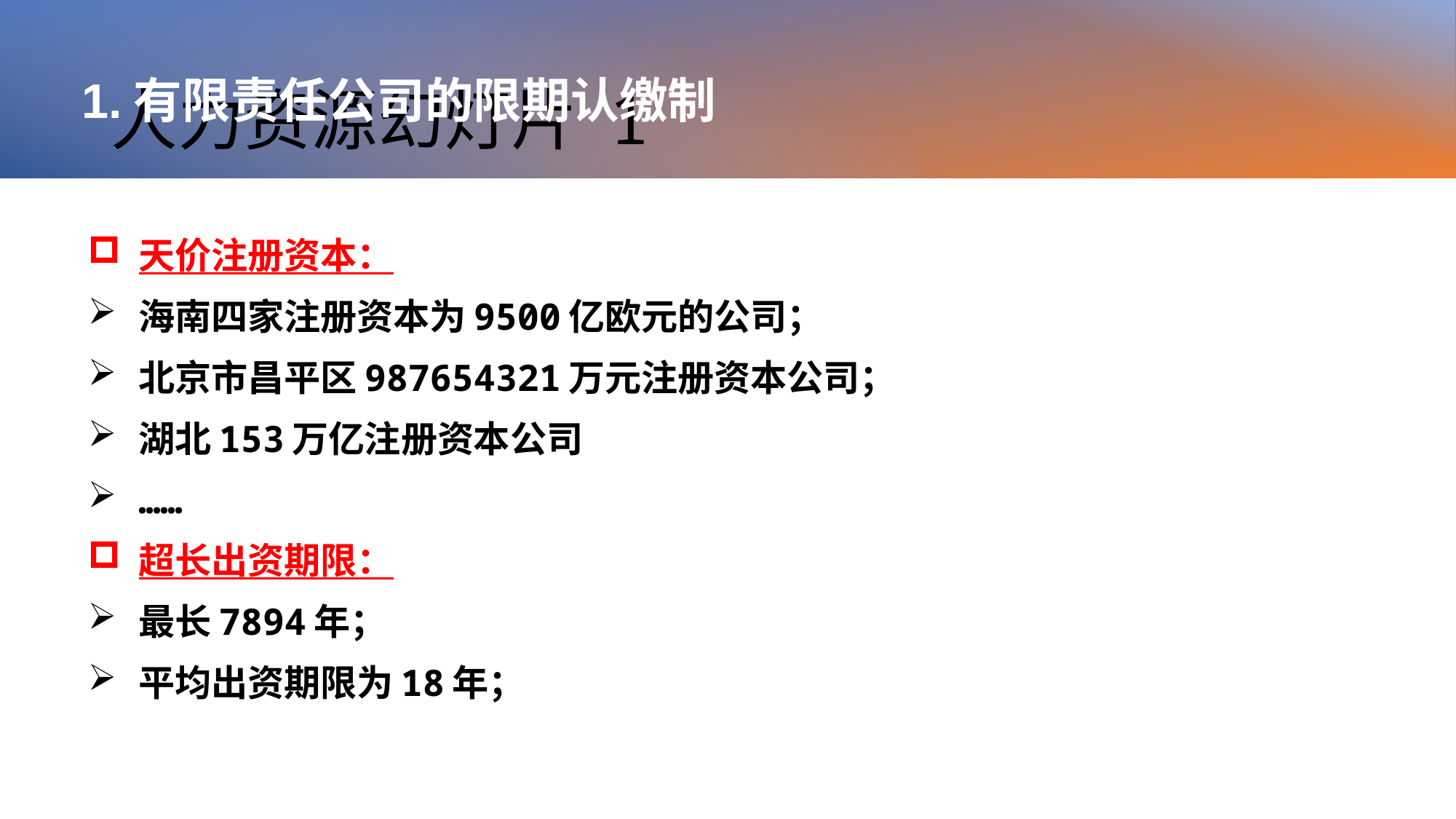

# 人力资源幻灯片 1
1.有限责任公司的限期认缴制
天价注册资本：
海南四家注册资本为9500亿欧元的公司；
北京市昌平区987654321万元注册资本公司；
湖北153万亿注册资本公司
……
超长出资期限：
最长7894年；
平均出资期限为18年；